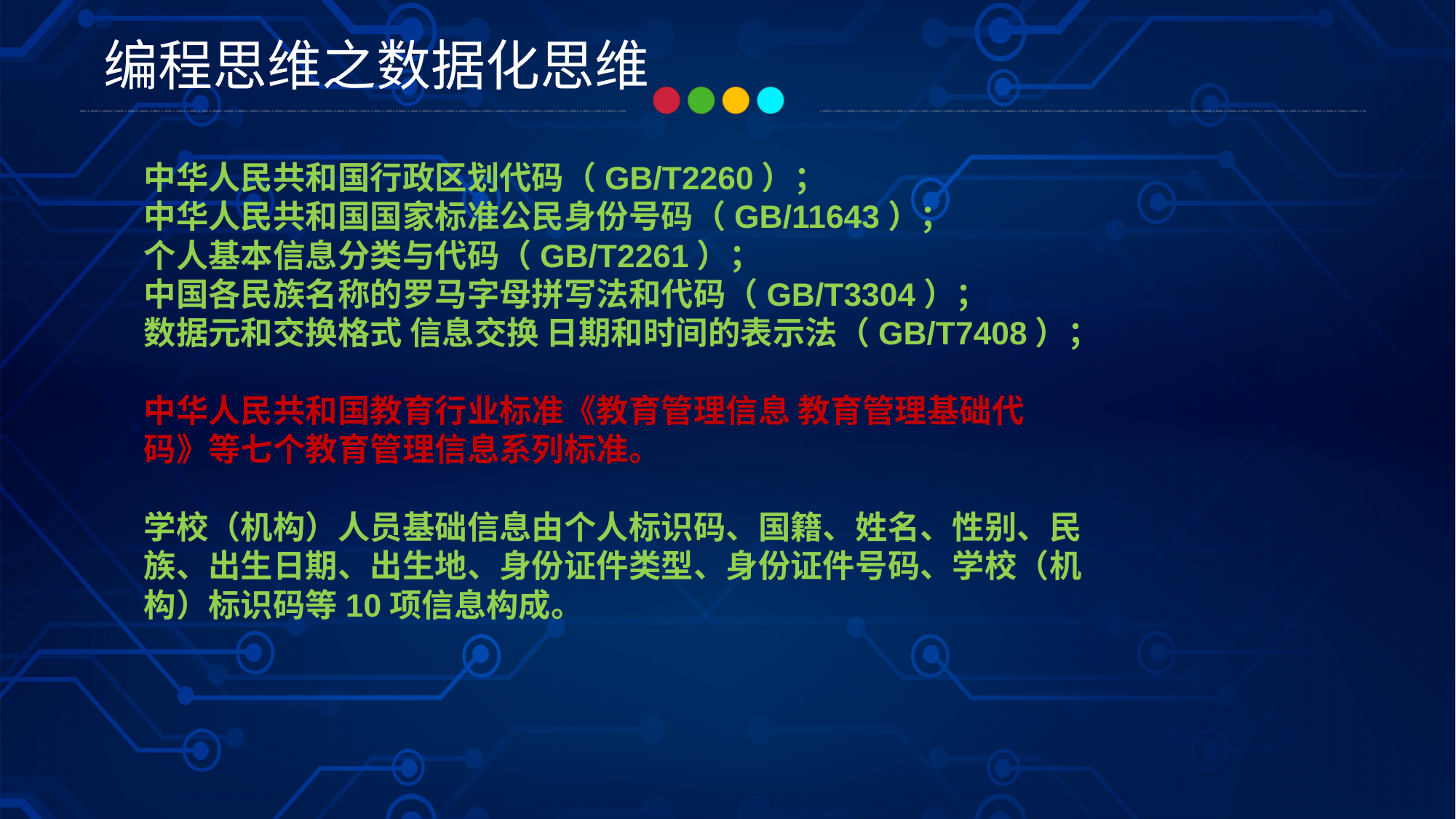

编程思维之数据化思维
# 中华人民共和国行政区划代码（GB/T2260）； 中华人民共和国国家标准公民身份号码（GB/11643）； 个人基本信息分类与代码（GB/T2261）； 中国各民族名称的罗马字母拼写法和代码（GB/T3304）； 数据元和交换格式 信息交换 日期和时间的表示法（GB/T7408）； 中华人民共和国教育行业标准《教育管理信息 教育管理基础代码》等七个教育管理信息系列标准。 学校（机构）人员基础信息由个人标识码、国籍、姓名、性别、民族、出生日期、出生地、身份证件类型、身份证件号码、学校（机构）标识码等10项信息构成。